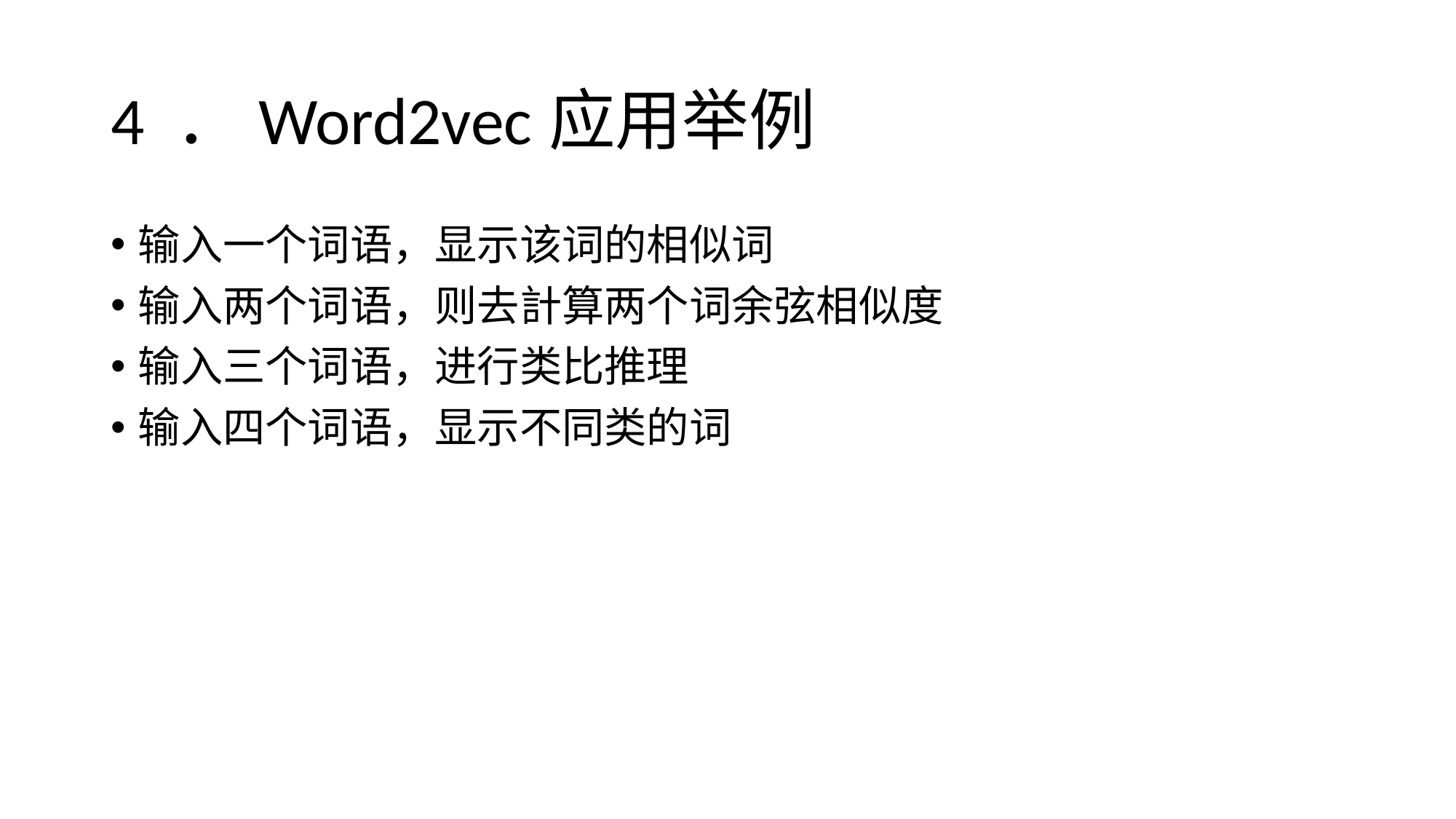

# 4 ．Word2vec应用举例
输入一个词语，显示该词的相似词
输入两个词语，则去計算两个词余弦相似度
输入三个词语，进行类比推理
输入四个词语，显示不同类的词